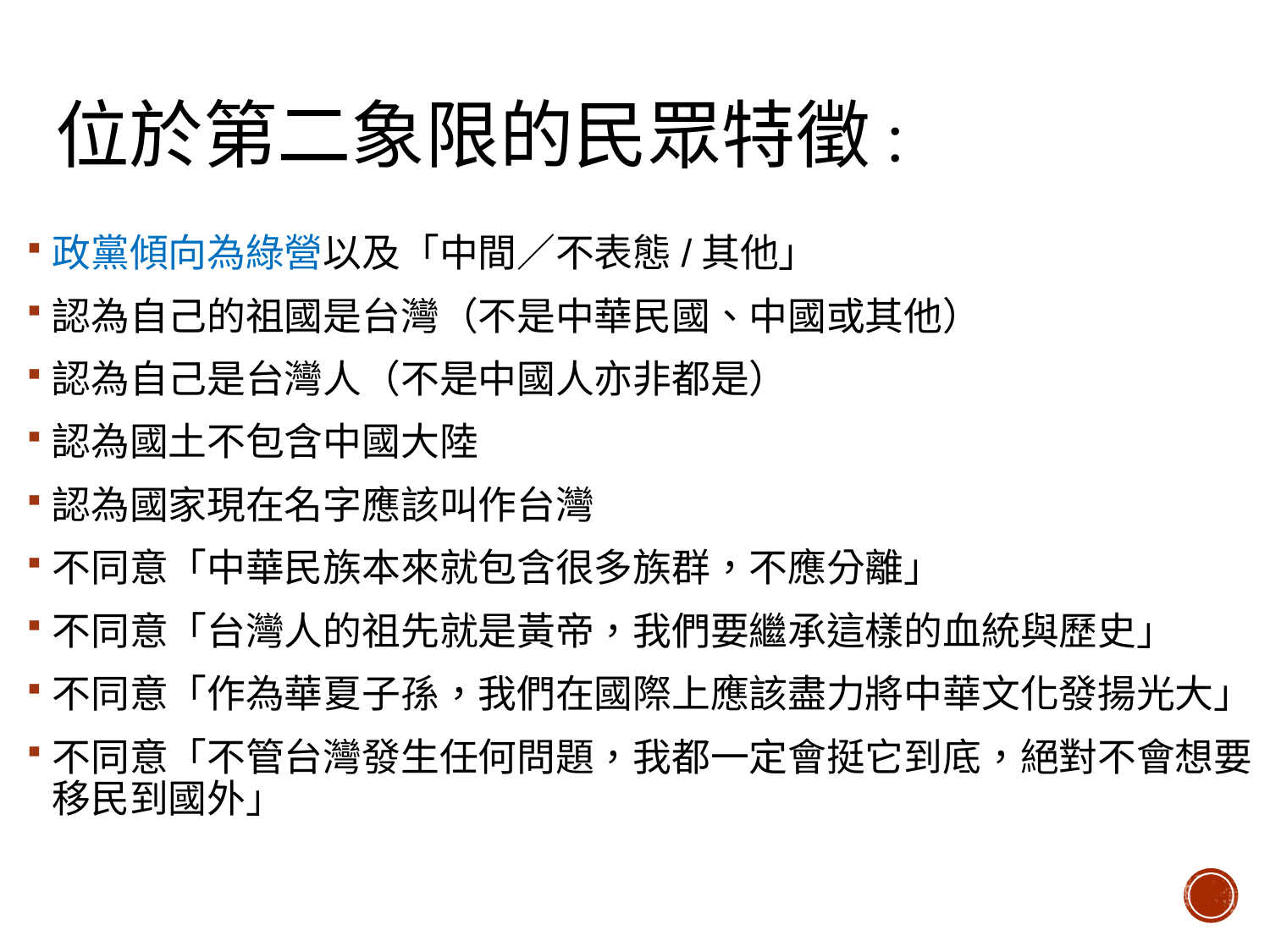

# 位於第二象限的民眾特徵:
政黨傾向為綠營以及「中間／不表態/其他」
認為自己的祖國是台灣（不是中華民國、中國或其他）
認為自己是台灣人（不是中國人亦非都是）
認為國土不包含中國大陸
認為國家現在名字應該叫作台灣
不同意「中華民族本來就包含很多族群，不應分離」
不同意「台灣人的祖先就是黃帝，我們要繼承這樣的血統與歷史」
不同意「作為華夏子孫，我們在國際上應該盡力將中華文化發揚光大」
不同意「不管台灣發生任何問題，我都一定會挺它到底，絕對不會想要移民到國外」